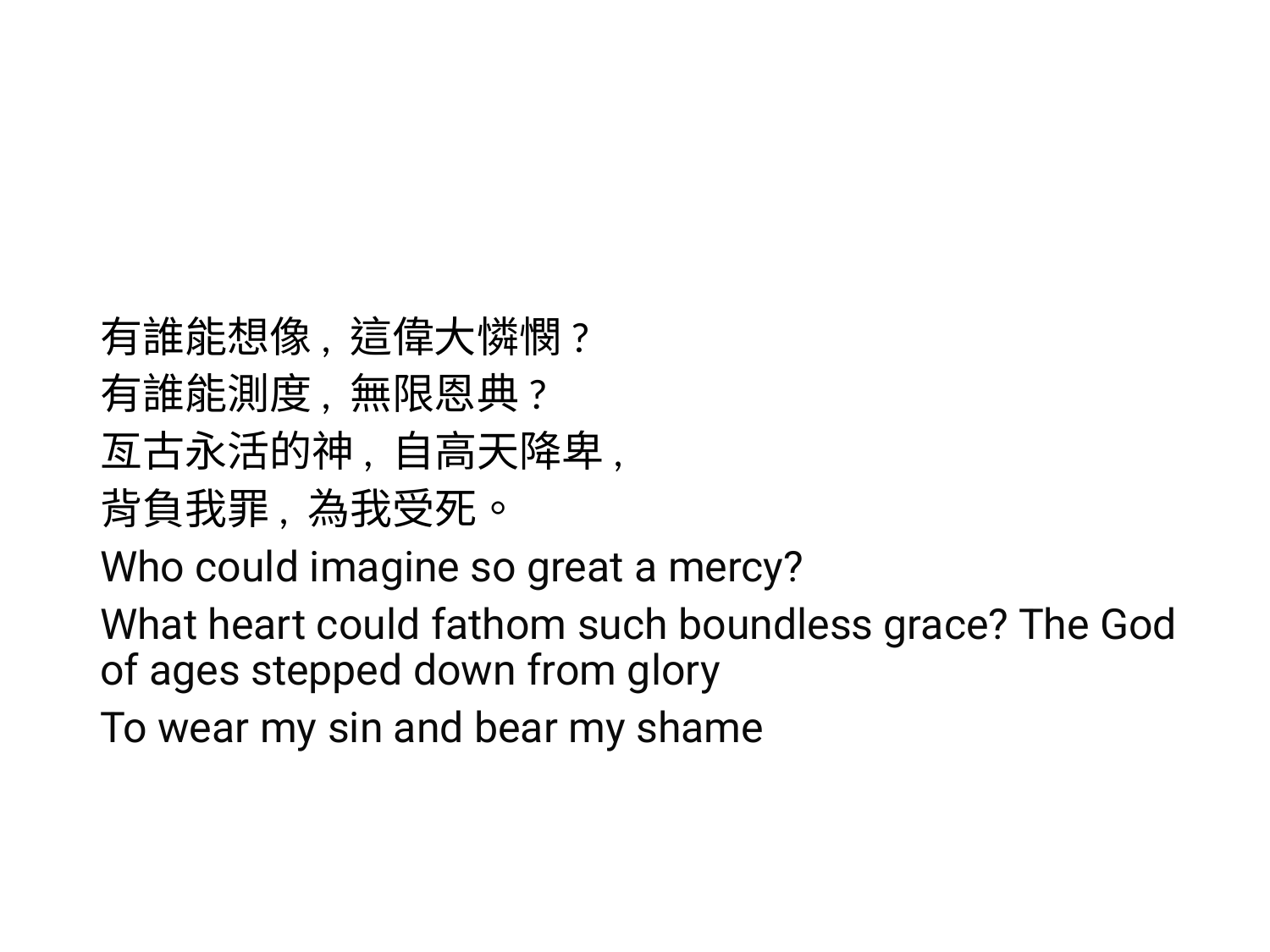

#
有誰能想像, 這偉大憐憫?
有誰能測度, 無限恩典?
亙古永活的神, 自高天降卑,
背負我罪, 為我受死。
Who could imagine so great a mercy?
What heart could fathom such boundless grace? The God of ages stepped down from glory
To wear my sin and bear my shame